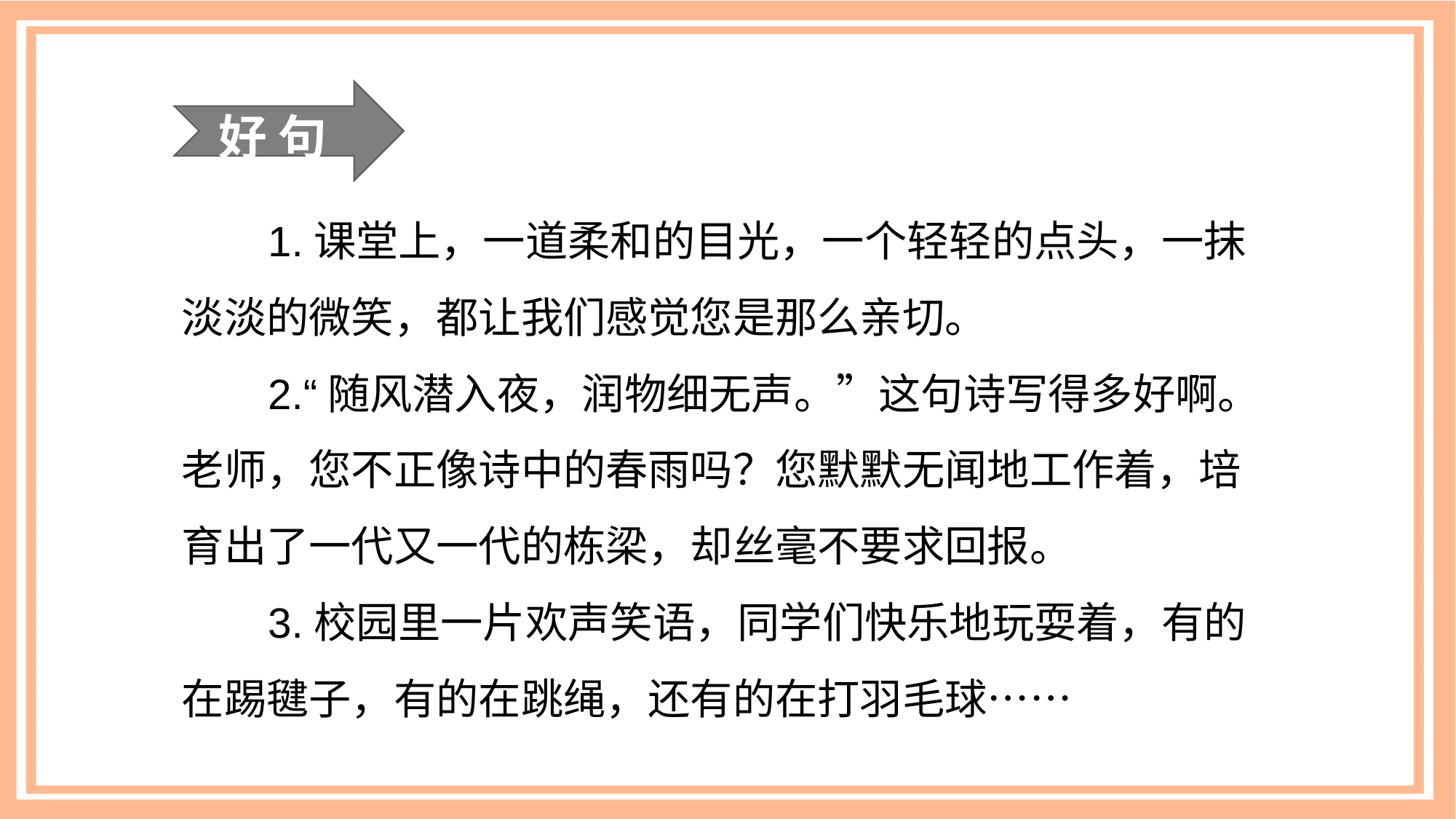

好 句
1.课堂上，一道柔和的目光，一个轻轻的点头，一抹淡淡的微笑，都让我们感觉您是那么亲切。
2.“随风潜入夜，润物细无声。”这句诗写得多好啊。老师，您不正像诗中的春雨吗？您默默无闻地工作着，培育出了一代又一代的栋梁，却丝毫不要求回报。
3.校园里一片欢声笑语，同学们快乐地玩耍着，有的在踢毽子，有的在跳绳，还有的在打羽毛球……